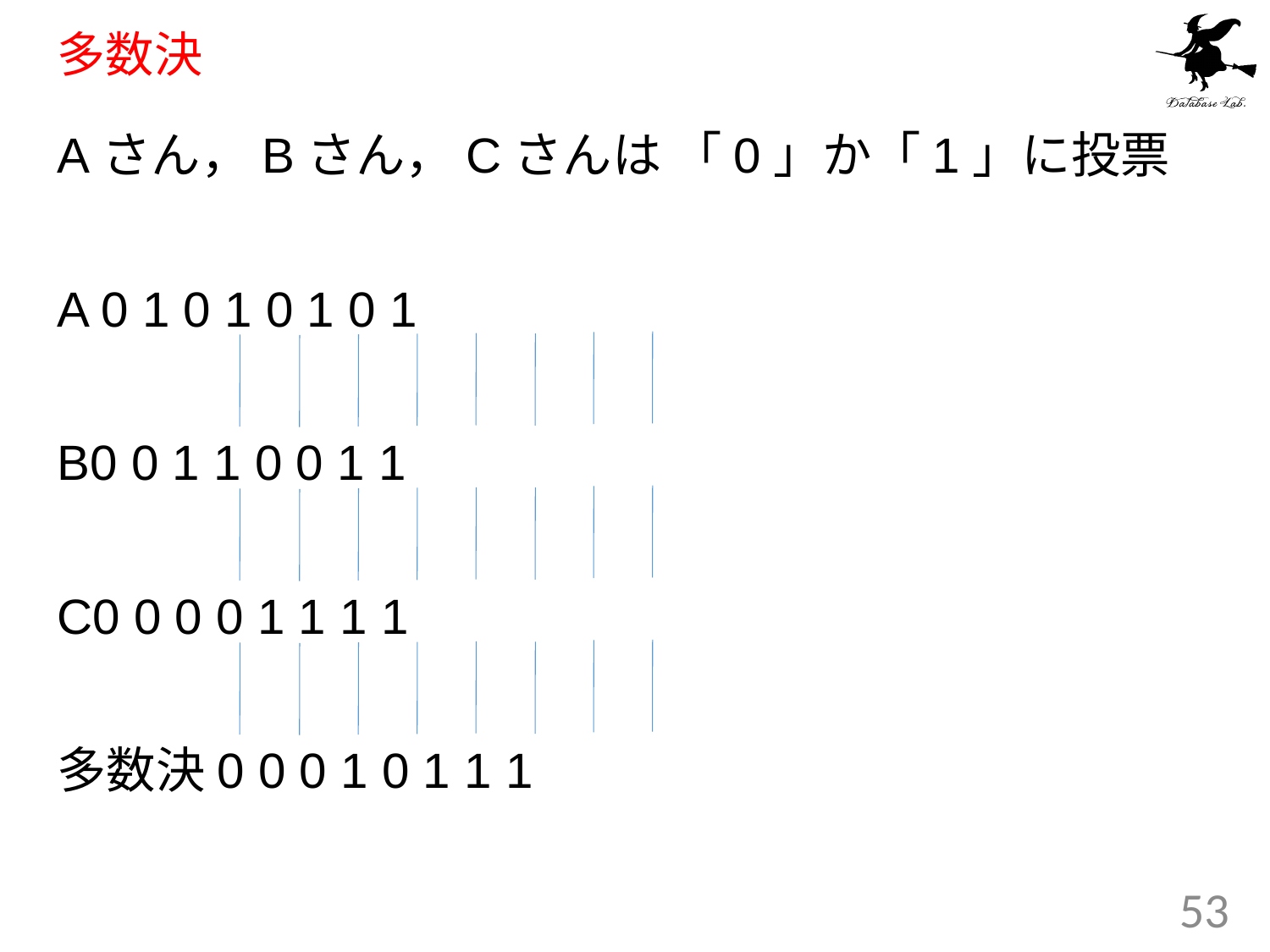

# 多数決
Aさん，Bさん，Cさんは 「0」か「1」に投票

A 0 1 0 1 0 1 0 1

B0 0 1 1 0 0 1 1

C0 0 0 0 1 1 1 1

多数決0 0 0 1 0 1 1 1
53